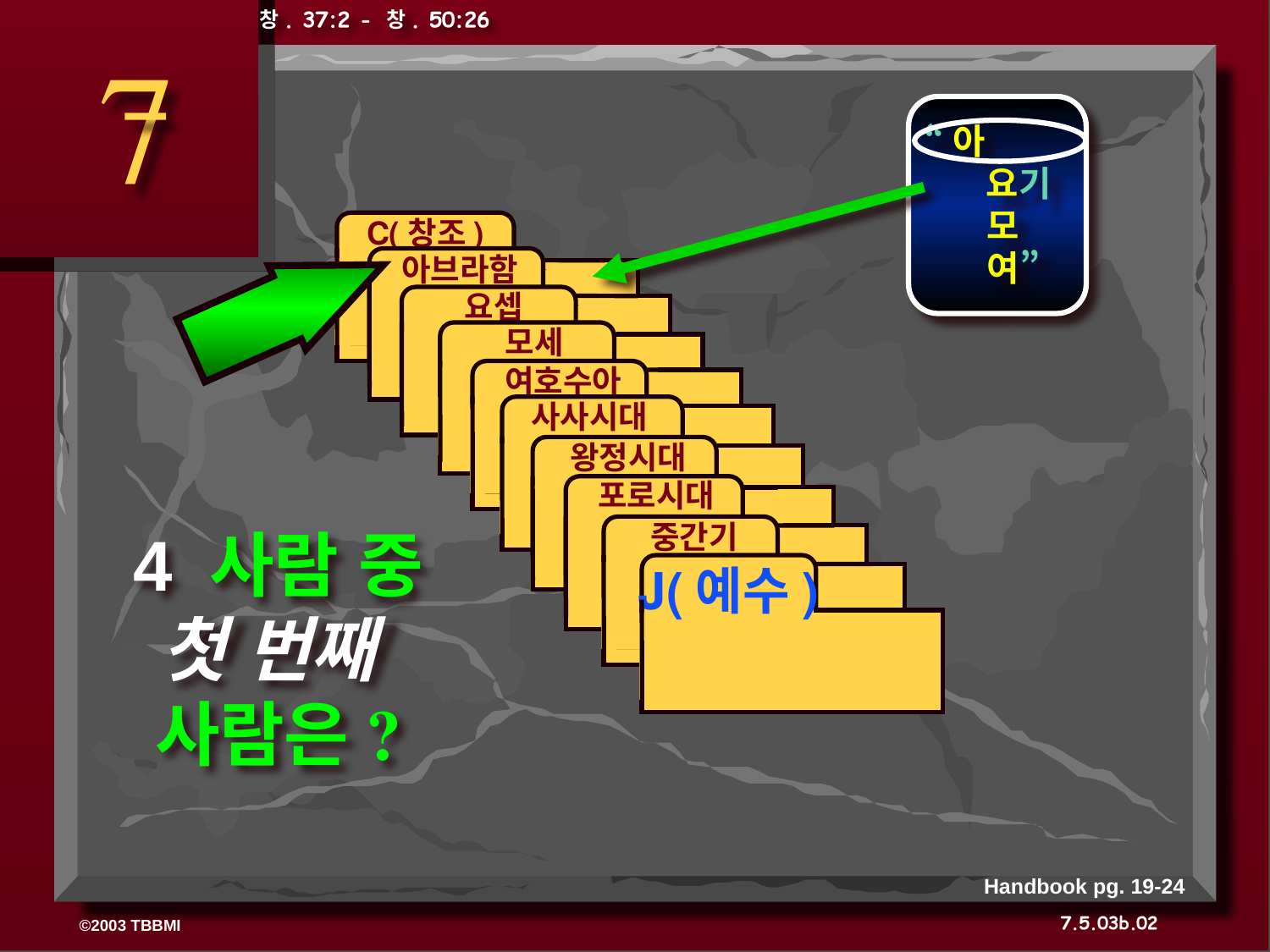

창. 37:2 - 창. 50:26

7

“아              요기
 모
   여”

  C(창조)
ABRAHAM

  아브라함
ABRAHAM

   요셉
ABRAHAM

   모세

   여호수아

  사사시대

   왕정시대

   포로시대

   중간기

J(예수)

4 사람 중
첫 번째
사람은?
Handbook pg. 19-24

02